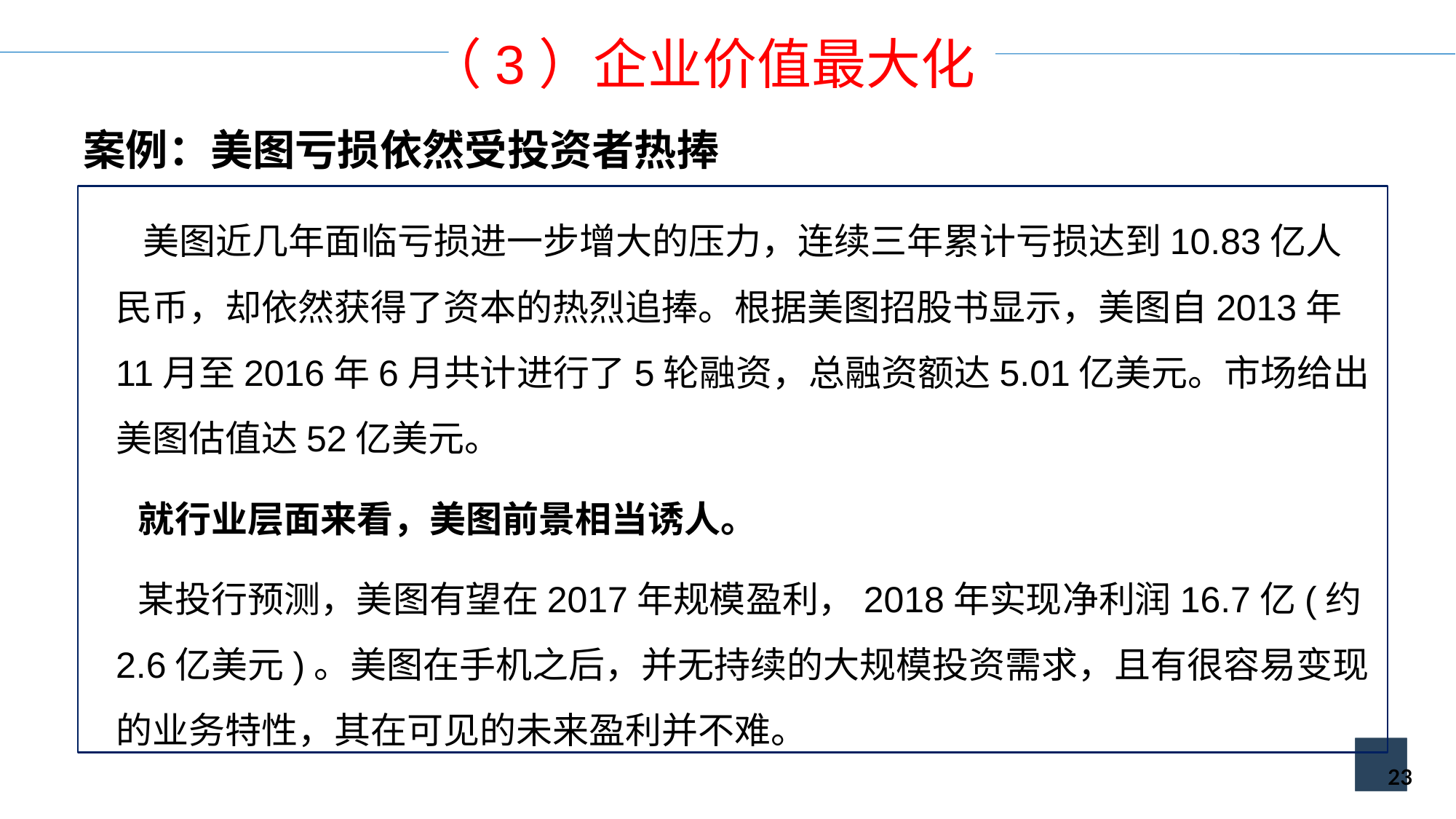

（3）企业价值最大化

案例：美图亏损依然受投资者热捧
     美图近几年面临亏损进一步增大的压力，连续三年累计亏损达到10.83亿人民币，却依然获得了资本的热烈追捧。根据美图招股书显示，美图自2013年11月至2016年6月共计进行了5轮融资，总融资额达5.01亿美元。市场给出美图估值达52亿美元。
     就行业层面来看，美图前景相当诱人。
     某投行预测，美图有望在2017年规模盈利，2018年实现净利润16.7亿(约2.6亿美元)。美图在手机之后，并无持续的大规模投资需求，且有很容易变现的业务特性，其在可见的未来盈利并不难。

23
23